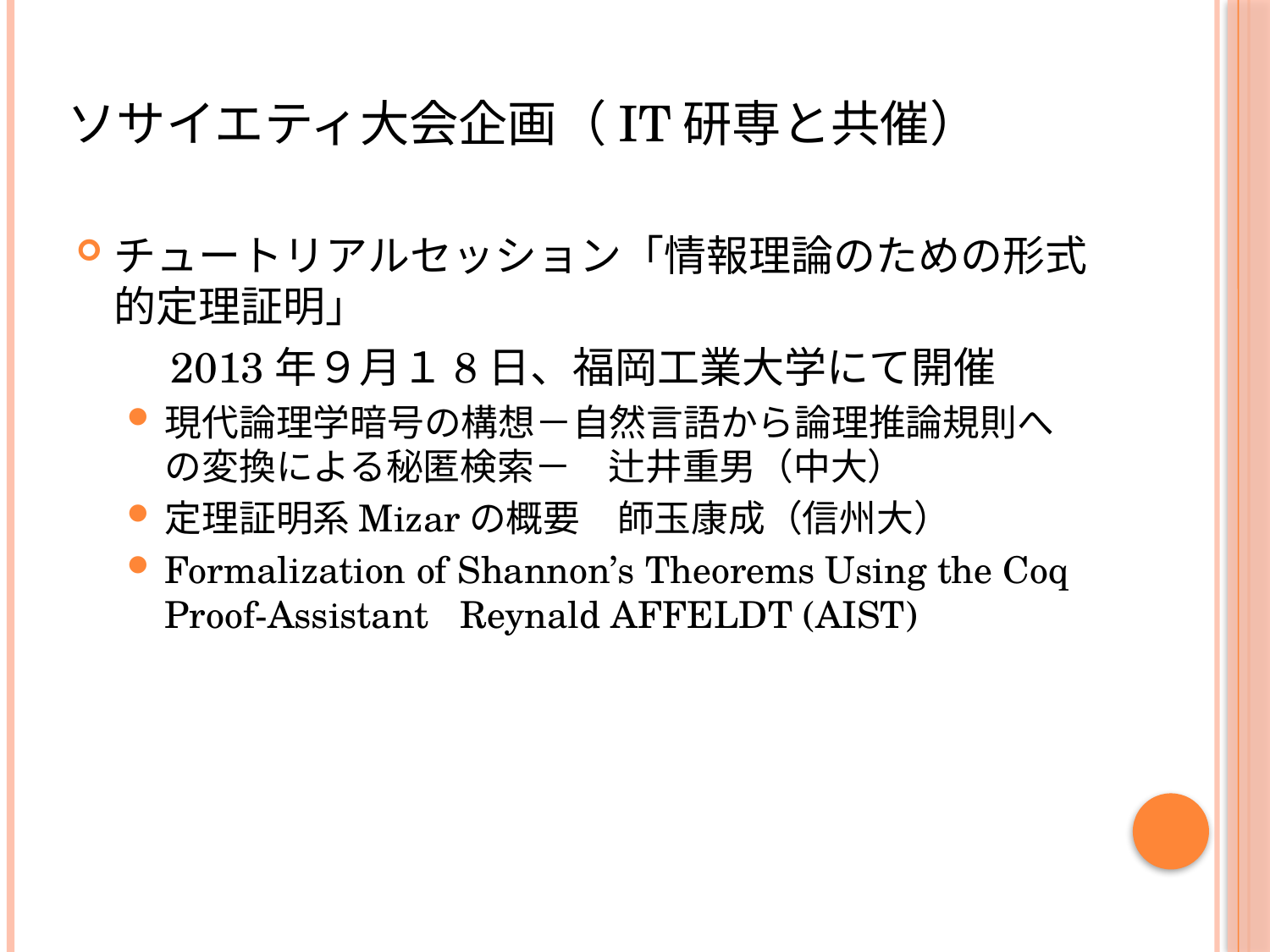

ソサイエティ大会企画（IT研専と共催）
チュートリアルセッション「情報理論のための形式的定理証明」
　　2013年９月１8日、福岡工業大学にて開催
現代論理学暗号の構想－自然言語から論理推論規則への変換による秘匿検索－　辻井重男（中大）
定理証明系Mizarの概要　師玉康成（信州大）
Formalization of Shannon’s Theorems Using the Coq Proof-Assistant   Reynald AFFELDT (AIST)